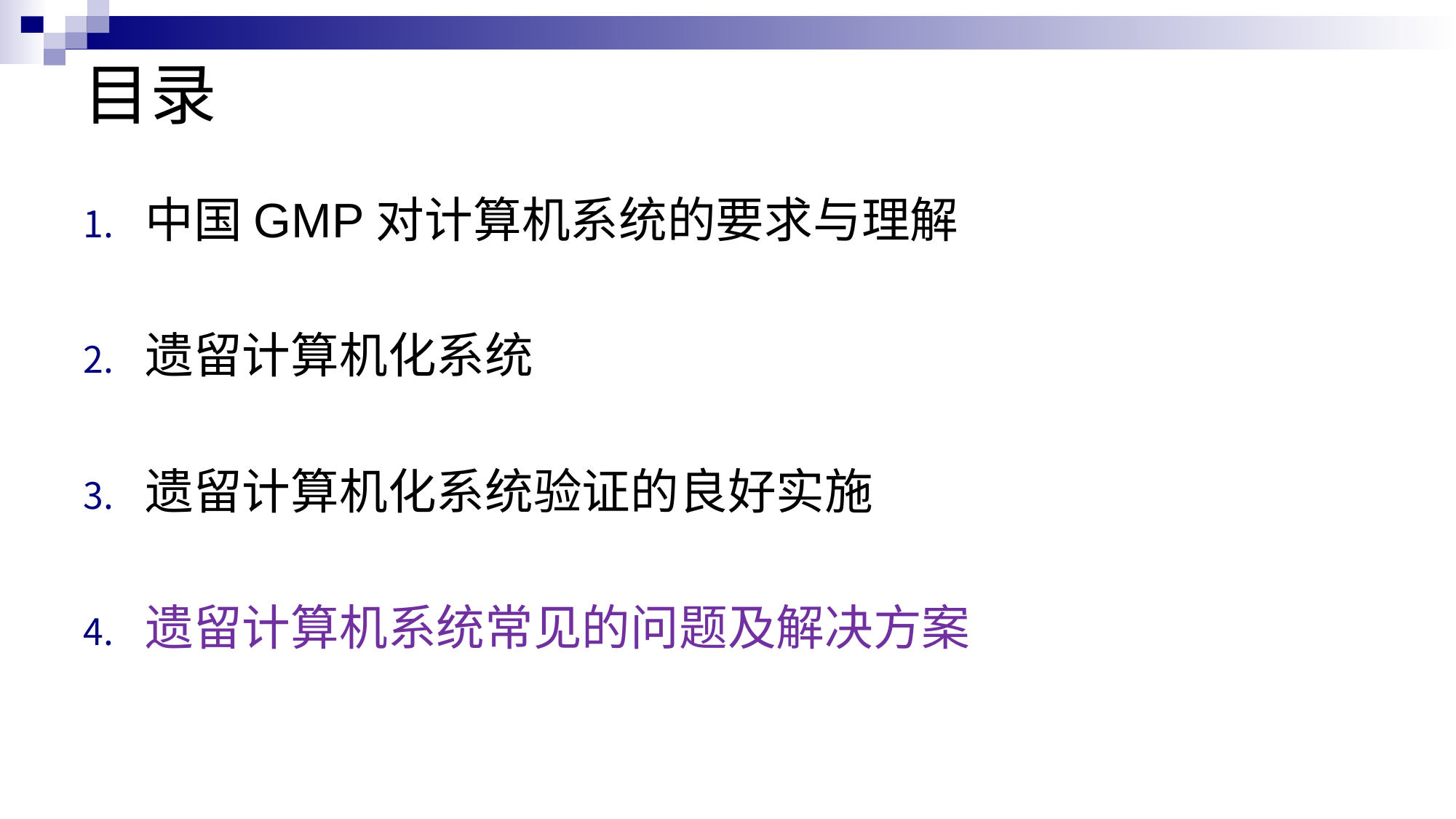

# 目录
中国GMP对计算机系统的要求与理解

遗留计算机化系统

遗留计算机化系统验证的良好实施

遗留计算机系统常见的问题及解决方案